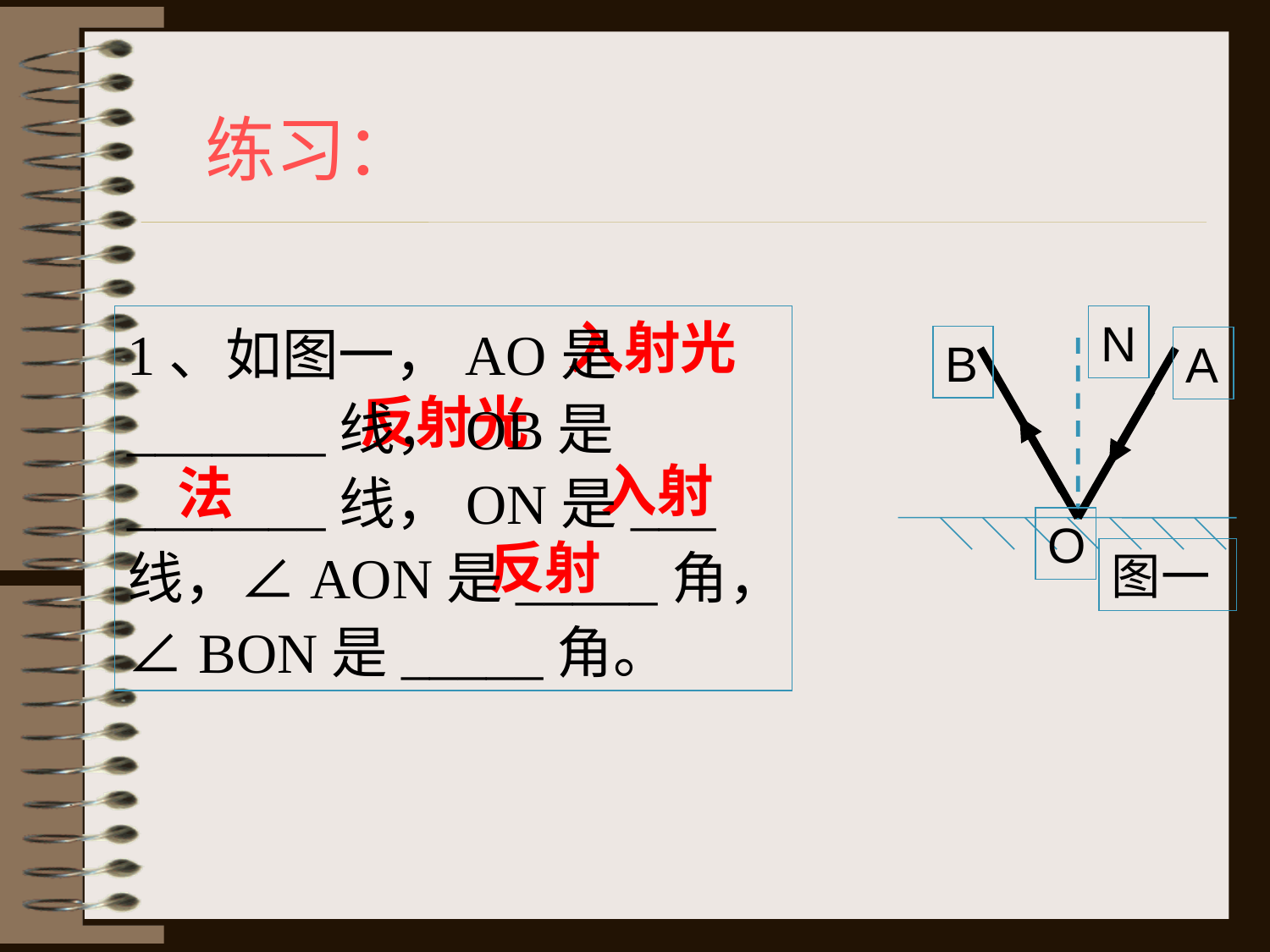

练习：
入射光
1、如图一，AO是_______线，OB是_______线，ON是___线，∠AON是_____角，∠ BON是_____角。
N
B
A

O

图一
反射光
入射
法
反射